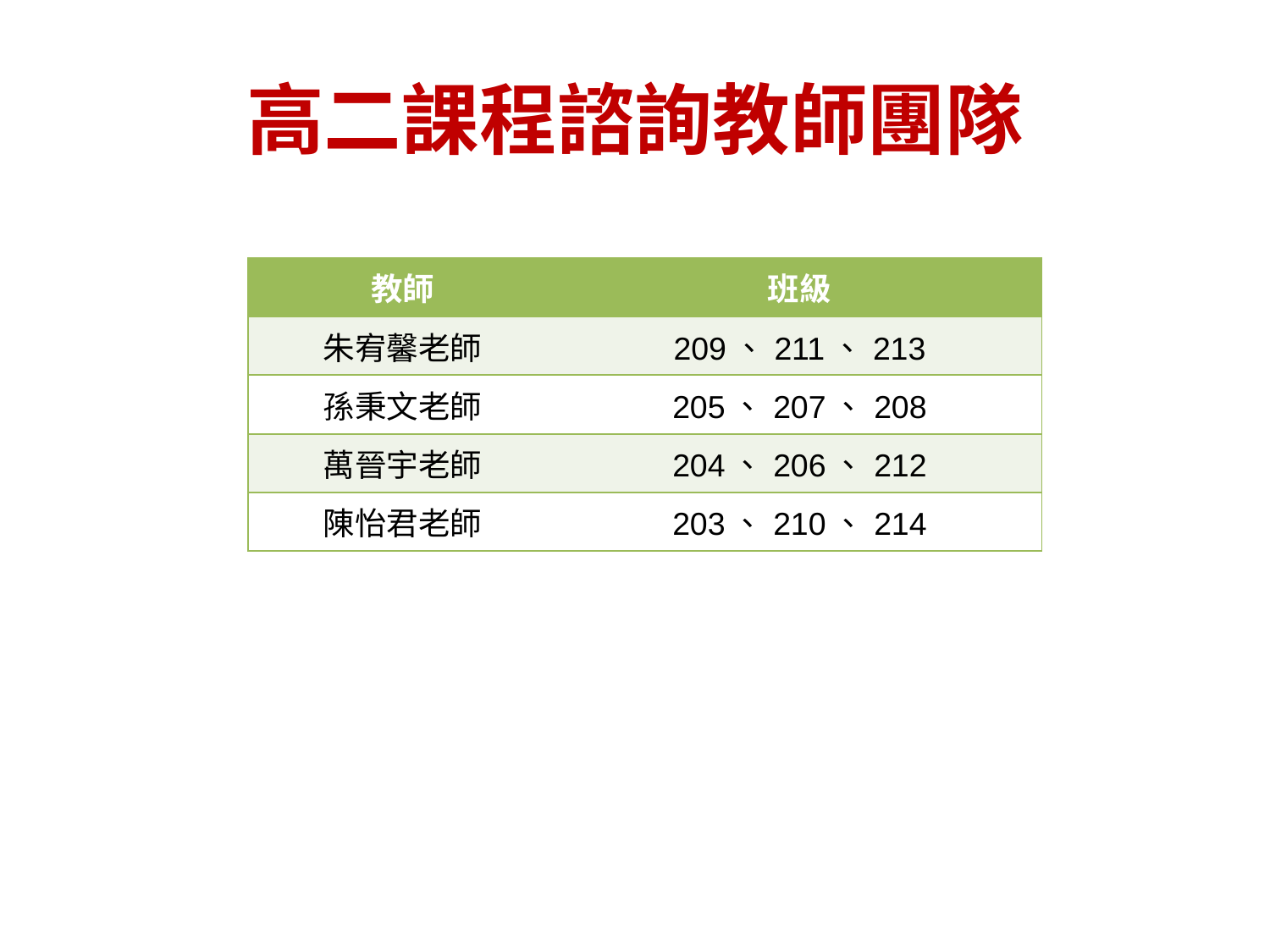

# 高二課程諮詢教師團隊
| 教師 | 班級 |
| --- | --- |
| 朱宥馨老師 | 209、211、213 |
| 孫秉文老師 | 205、207、208 |
| 萬晉宇老師 | 204、206、212 |
| 陳怡君老師 | 203、210、214 |